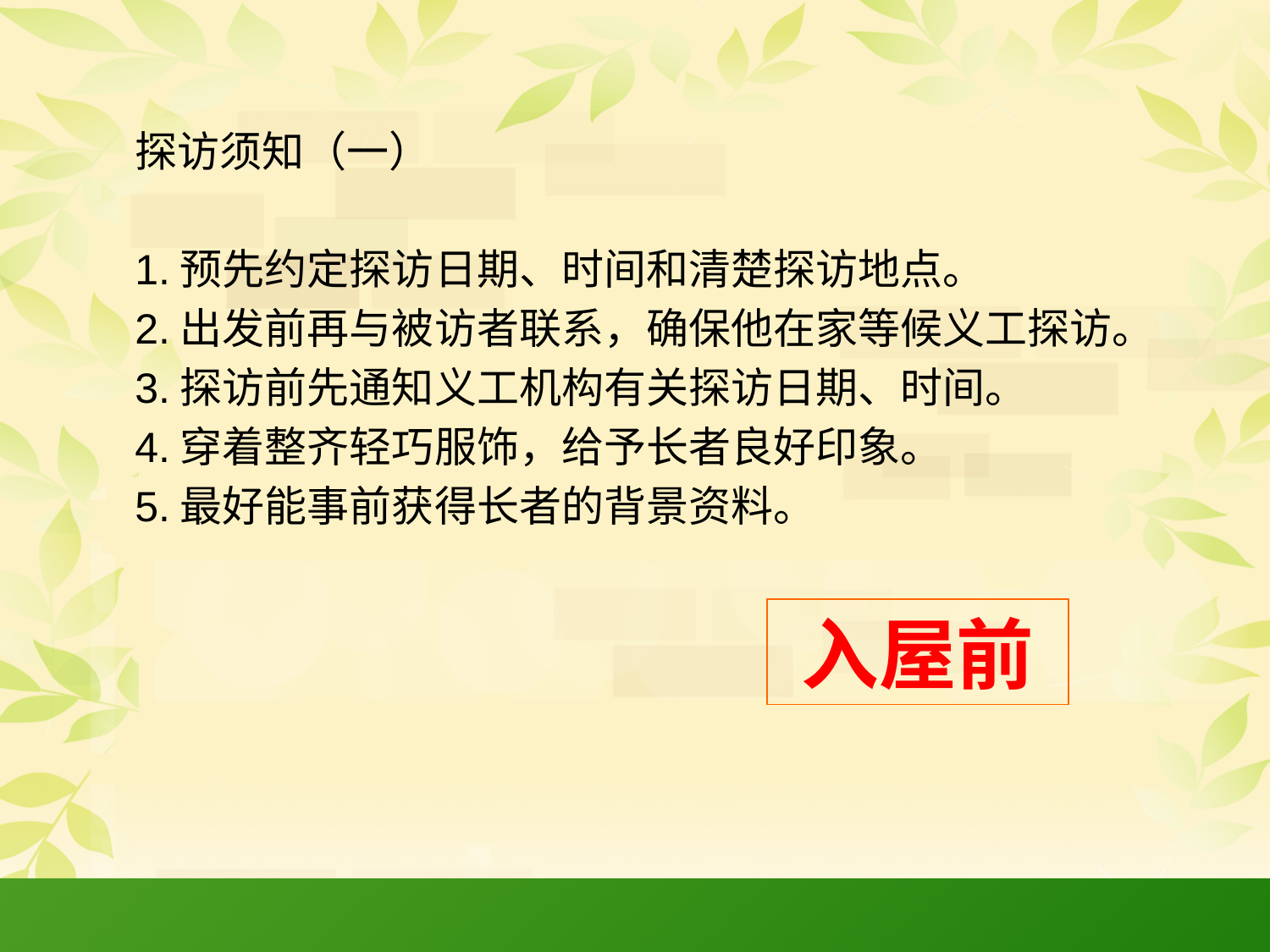

# 探访须知（一）

1.预先约定探访日期、时间和清楚探访地点。
2.出发前再与被访者联系，确保他在家等候义工探访。
3.探访前先通知义工机构有关探访日期、时间。
4.穿着整齐轻巧服饰，给予长者良好印象。
5.最好能事前获得长者的背景资料。

入屋前